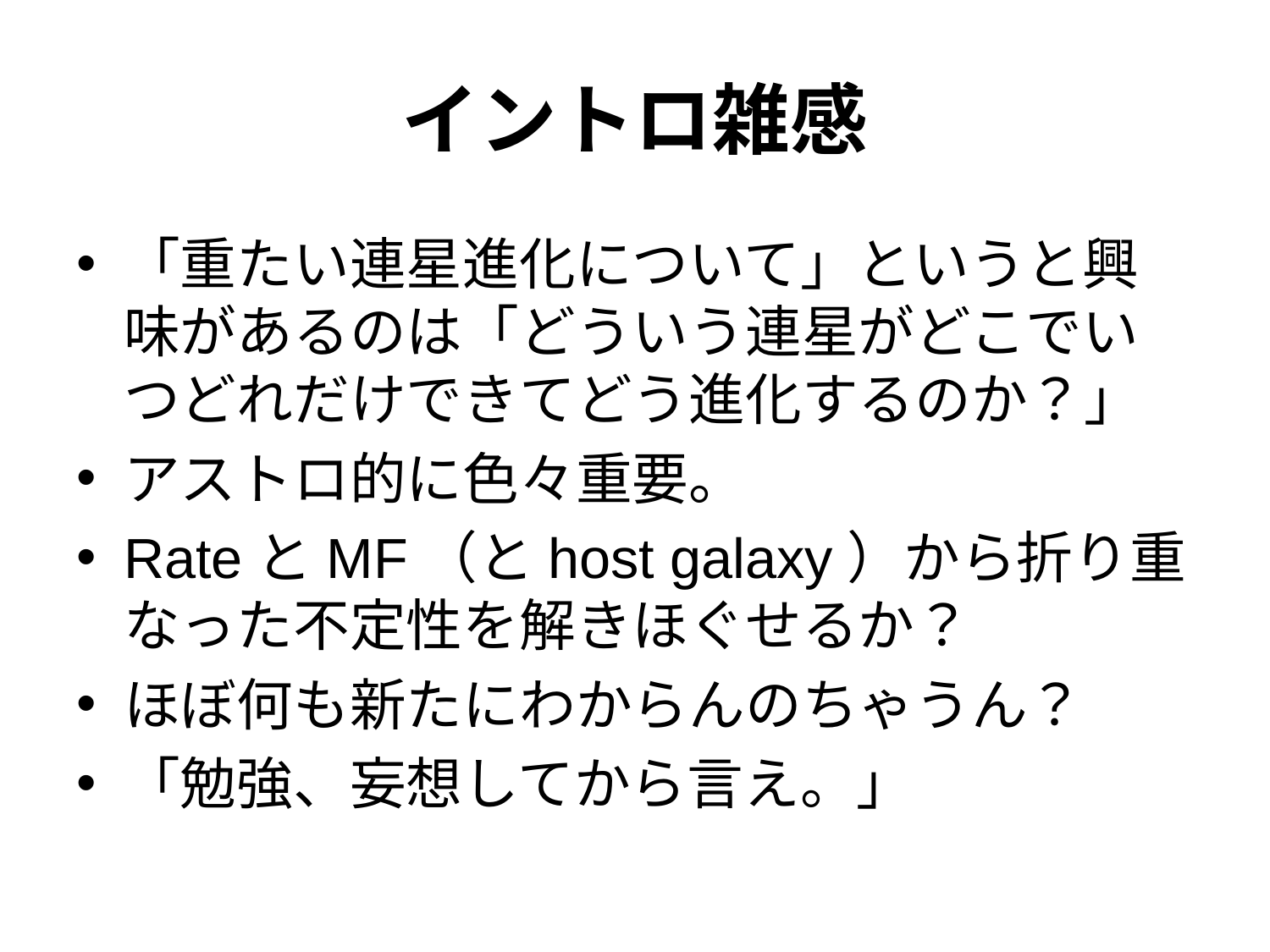

# イントロ雑感
「重たい連星進化について」というと興味があるのは「どういう連星がどこでいつどれだけできてどう進化するのか？」
アストロ的に色々重要。
RateとMF（とhost galaxy）から折り重なった不定性を解きほぐせるか？
ほぼ何も新たにわからんのちゃうん？
「勉強、妄想してから言え。」